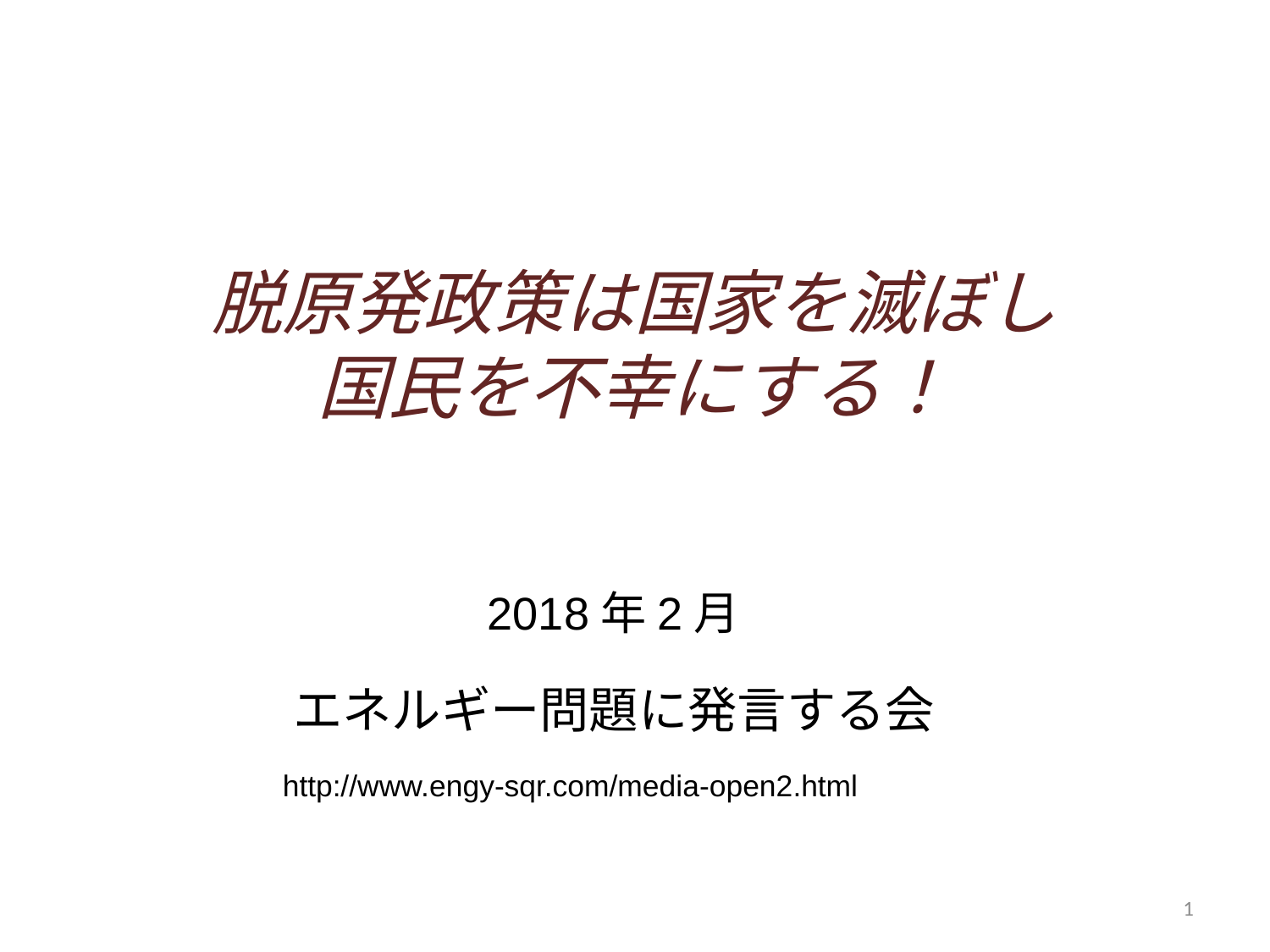

# 脱原発政策は国家を滅ぼし 国民を不幸にする！
2018年2月

エネルギー問題に発言する会
http://www.engy-sqr.com/media-open2.html
1